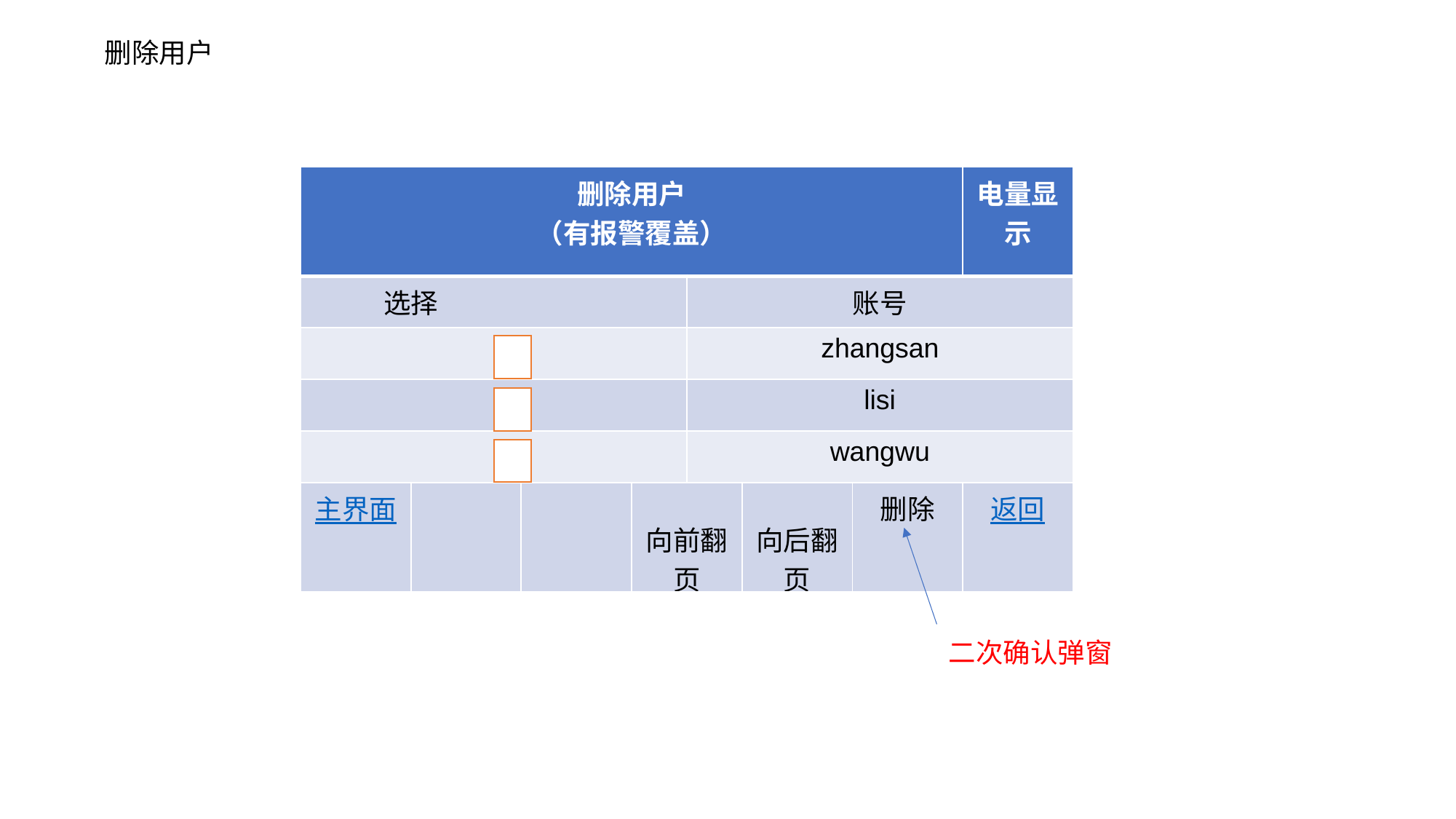

删除用户
| 删除用户 （有报警覆盖） |  |  |  |  |  |  | 电量显示 |
| --- | --- | --- | --- | --- | --- | --- | --- |
| 选择 |  |  |  | 账号 |  |  |  |
|  |  |  |  | zhangsan |  |  |  |
|  |  |  |  | lisi |  |  |  |
|  |  |  |  | wangwu |  |  |  |
| 主界面 |  |  | 向前翻页 |  | 向后翻页 | 删除 | 返回 |

二次确认弹窗